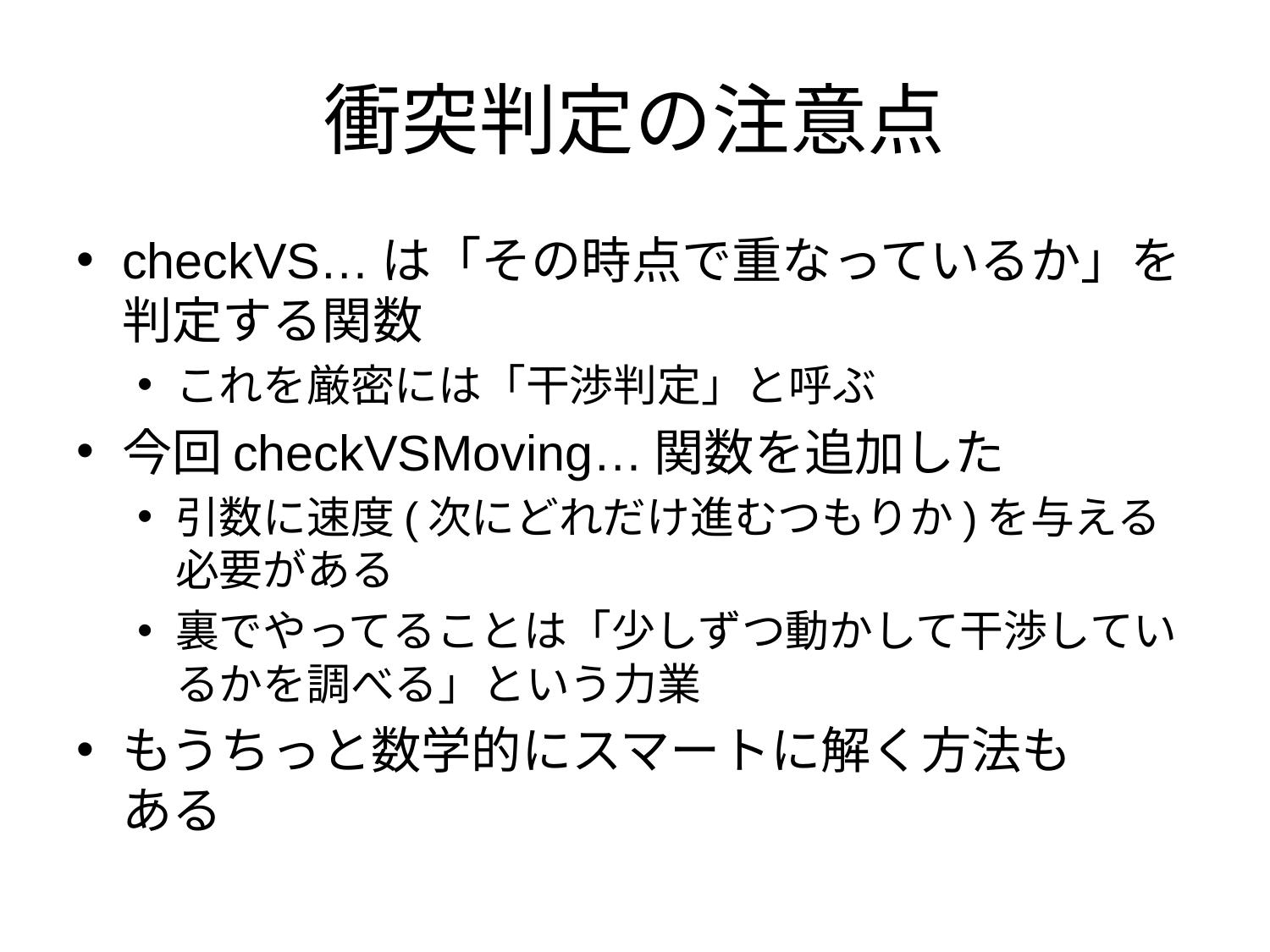

# 衝突判定の注意点
checkVS…は「その時点で重なっているか」を判定する関数
これを厳密には「干渉判定」と呼ぶ
今回checkVSMoving…関数を追加した
引数に速度(次にどれだけ進むつもりか)を与える必要がある
裏でやってることは「少しずつ動かして干渉しているかを調べる」という力業
もうちっと数学的にスマートに解く方法も
ある